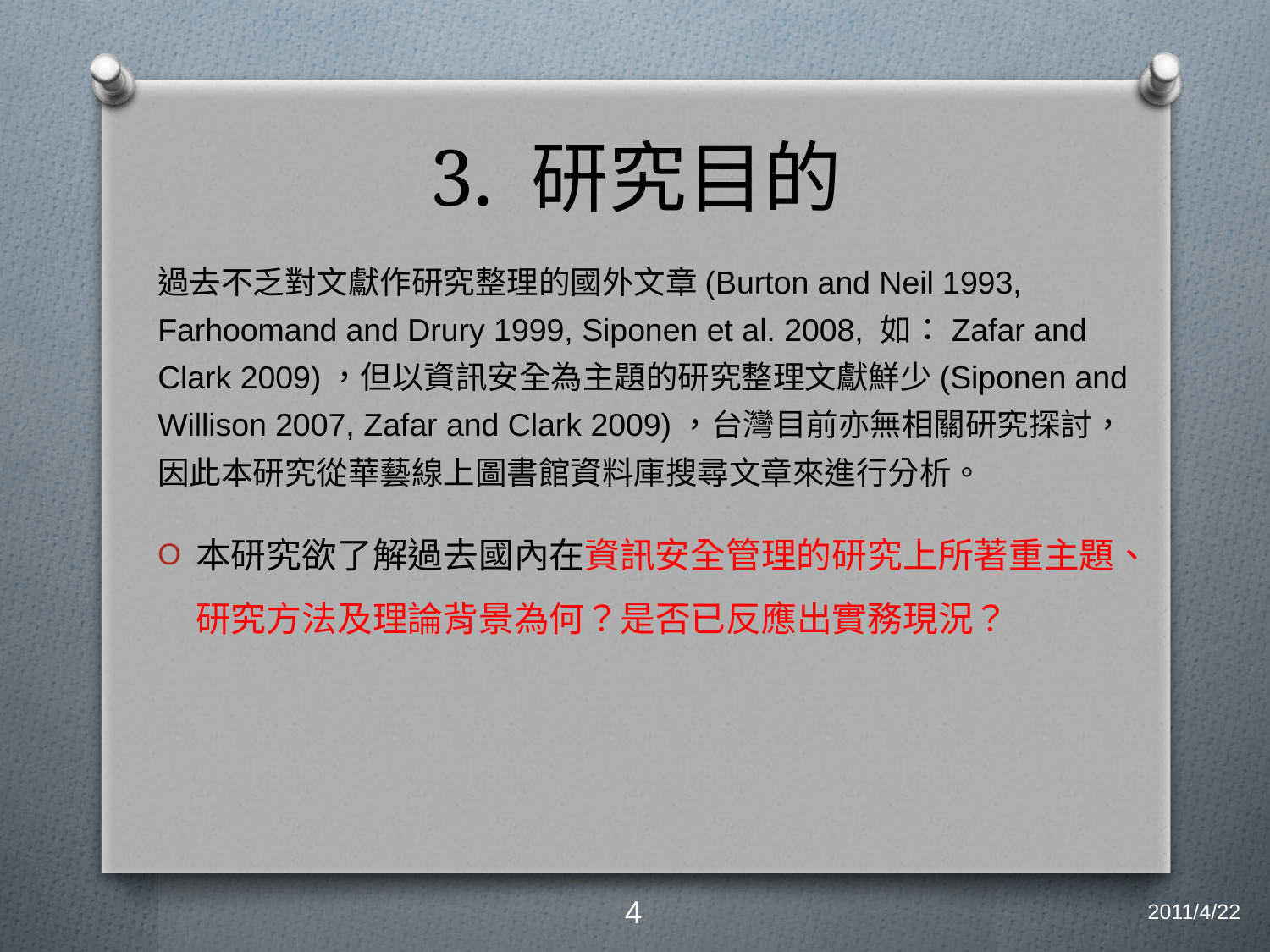

# 3. 研究目的
過去不乏對文獻作研究整理的國外文章(Burton and Neil 1993, Farhoomand and Drury 1999, Siponen et al. 2008, 如：Zafar and Clark 2009)，但以資訊安全為主題的研究整理文獻鮮少(Siponen and Willison 2007, Zafar and Clark 2009)，台灣目前亦無相關研究探討，因此本研究從華藝線上圖書館資料庫搜尋文章來進行分析。
本研究欲了解過去國內在資訊安全管理的研究上所著重主題、研究方法及理論背景為何？是否已反應出實務現況？
4
2011/4/22